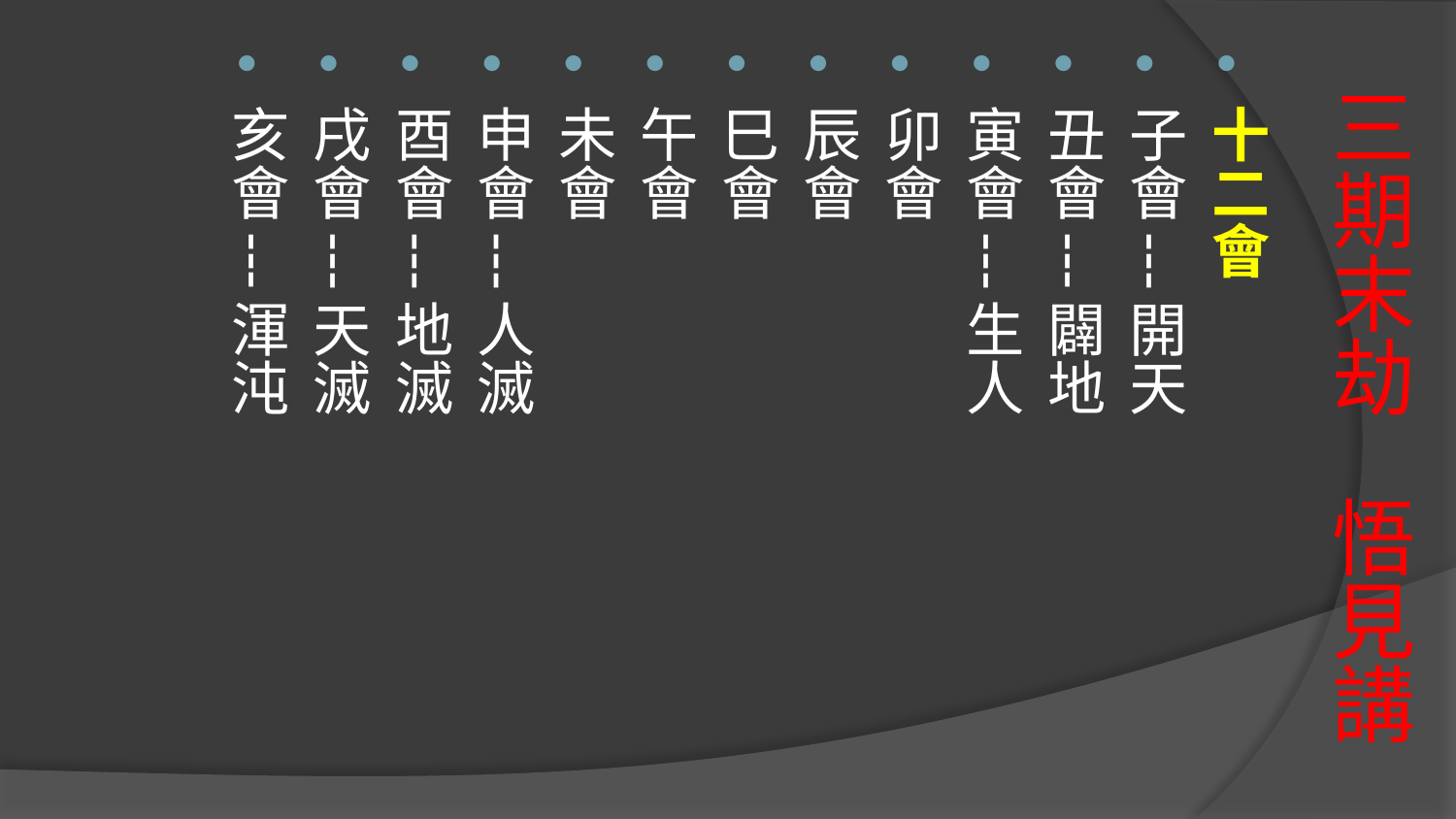

十二會
子會---開天
丑會---闢地
寅會---生人
卯會
辰會
巳會
午會
未會
申會---人滅
酉會---地滅
戌會---天滅
亥會---渾沌

# 三期末劫    悟見講